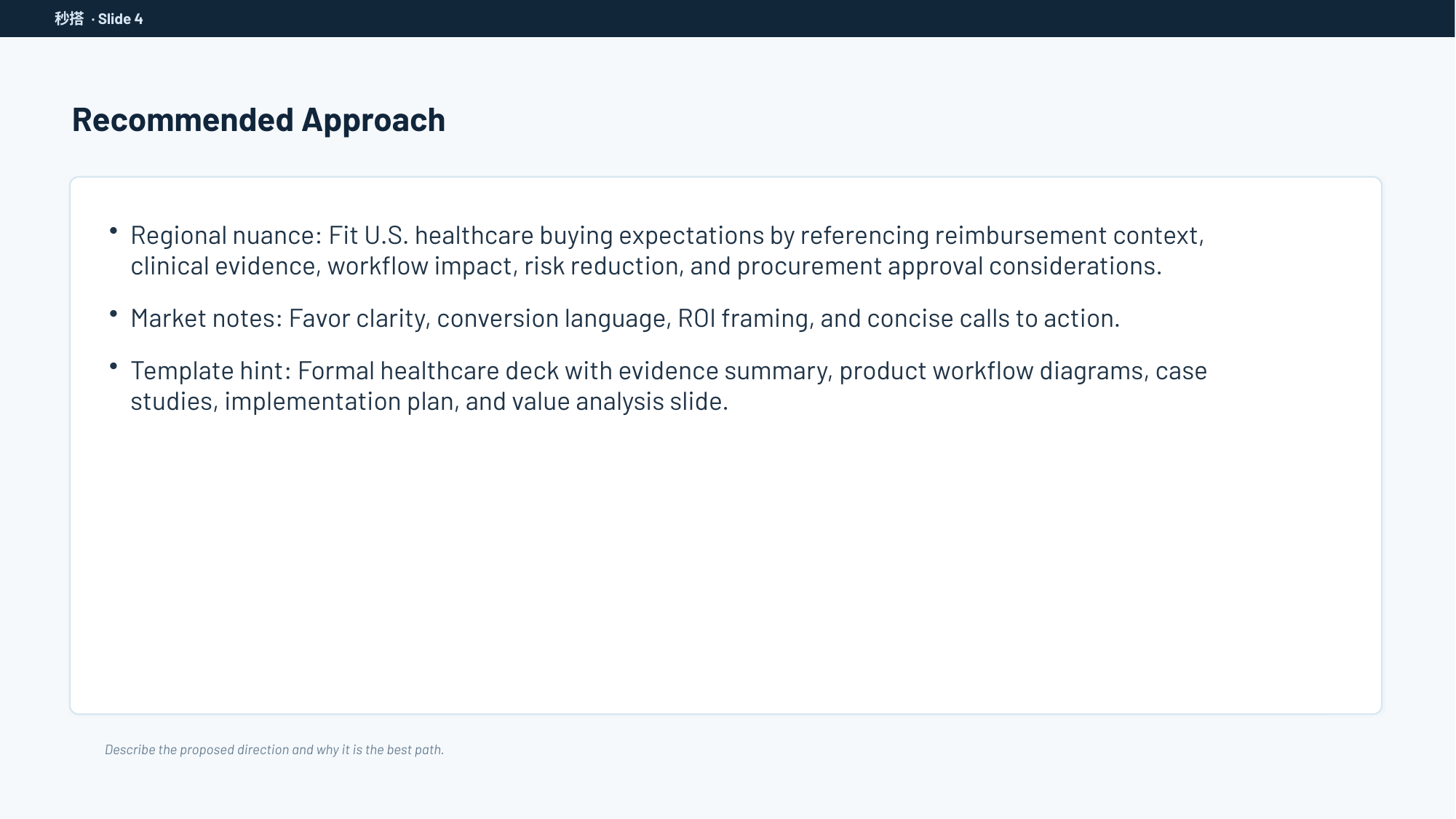

秒搭 · Slide 4
Recommended Approach

Regional nuance: Fit U.S. healthcare buying expectations by referencing reimbursement context, clinical evidence, workflow impact, risk reduction, and procurement approval considerations.
Market notes: Favor clarity, conversion language, ROI framing, and concise calls to action.
Template hint: Formal healthcare deck with evidence summary, product workflow diagrams, case studies, implementation plan, and value analysis slide.
Describe the proposed direction and why it is the best path.